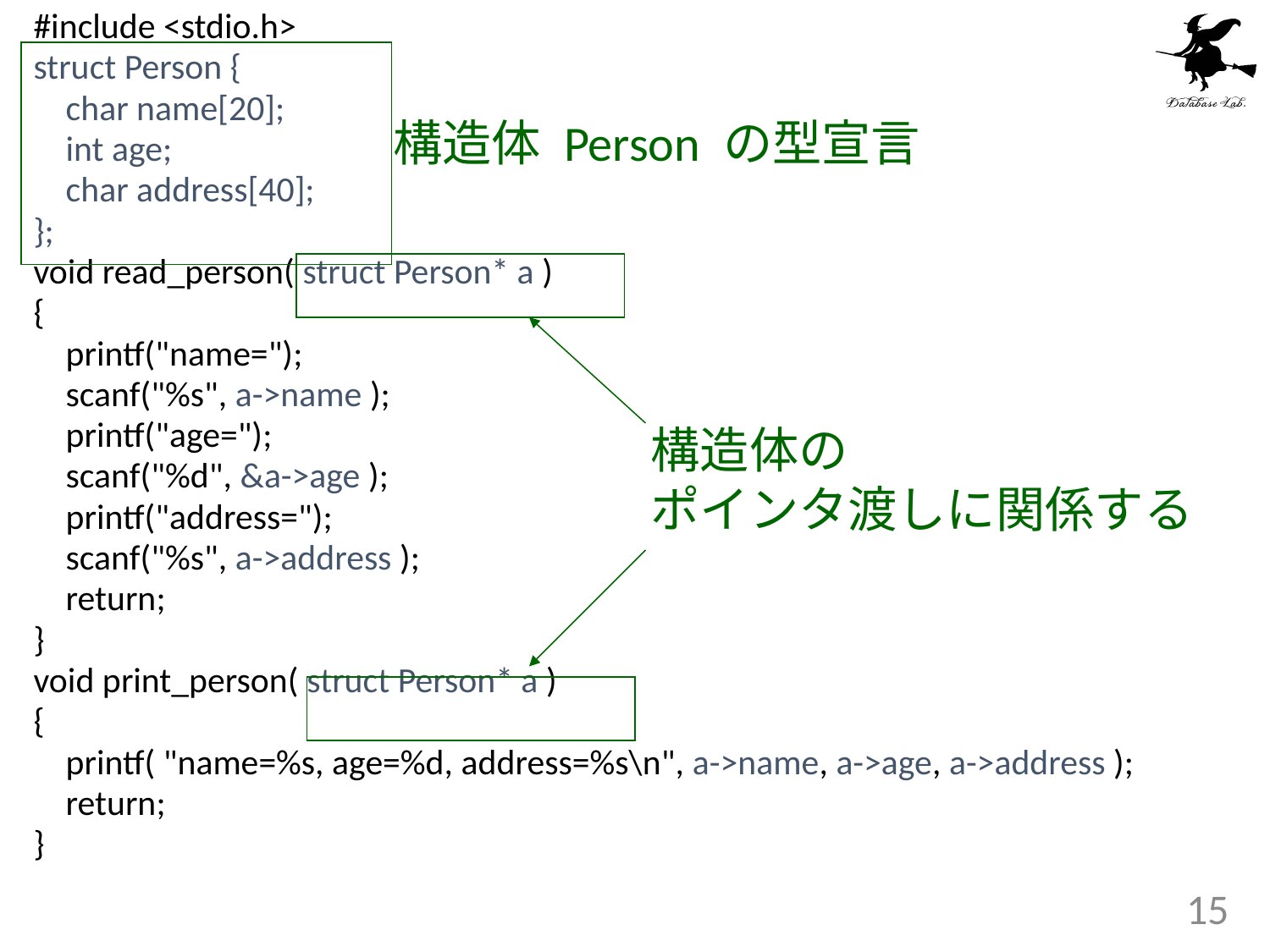

#include <stdio.h>
struct Person {
    char name[20];
    int age;
    char address[40];
};
void read_person( struct Person* a )
{
    printf("name=");
    scanf("%s", a->name );
    printf("age=");
    scanf("%d", &a->age );
    printf("address=");
    scanf("%s", a->address );
    return;
}
void print_person( struct Person* a )
{
    printf( "name=%s, age=%d, address=%s\n", a->name, a->age, a->address );
    return;
}

構造体 Person の型宣言

構造体の
ポインタ渡しに関係する

15